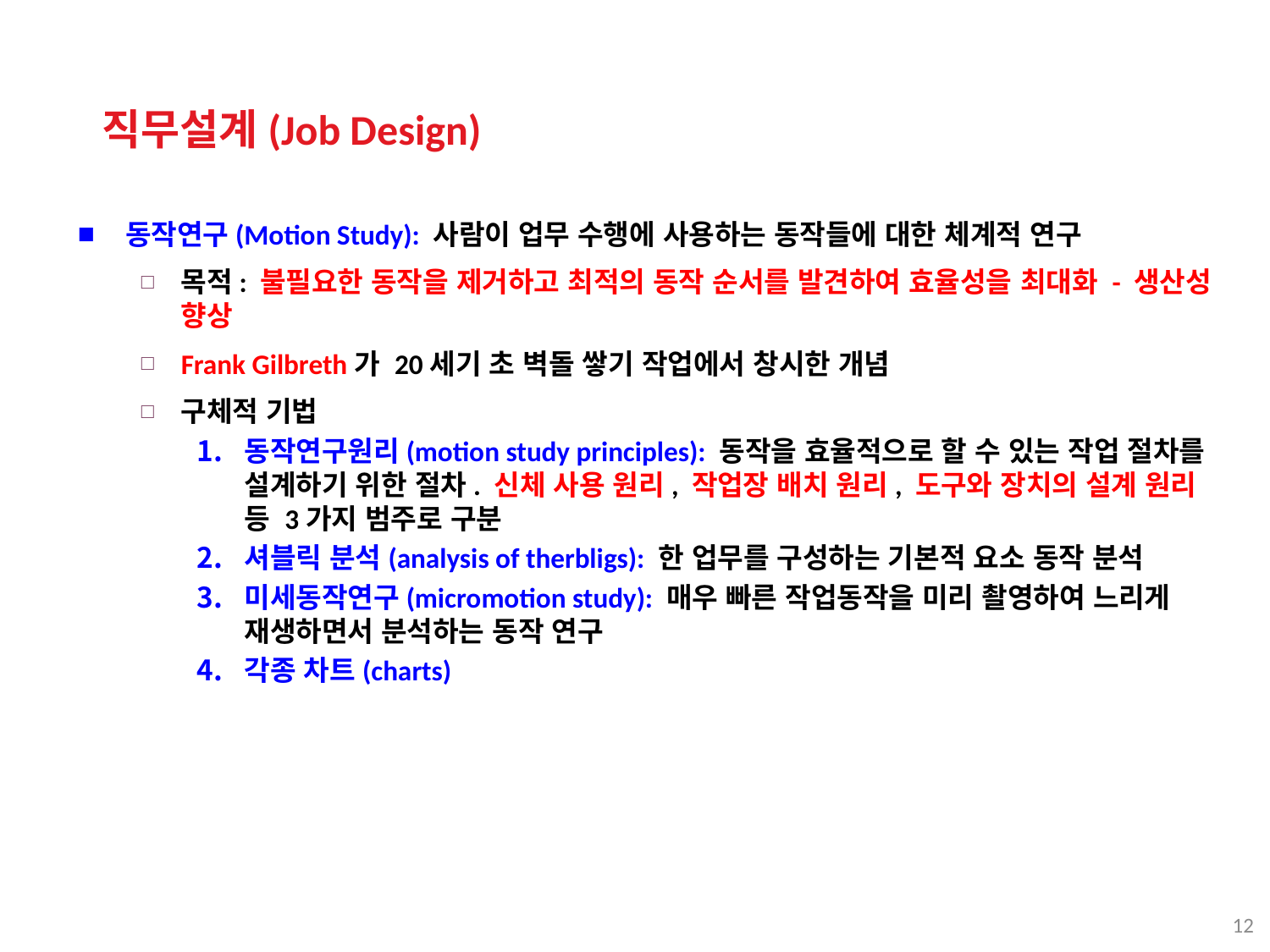

직무설계(Job Design)
동작연구(Motion Study): 사람이 업무 수행에 사용하는 동작들에 대한 체계적 연구
목적: 불필요한 동작을 제거하고 최적의 동작 순서를 발견하여 효율성을 최대화 - 생산성 향상
Frank Gilbreth가 20세기 초 벽돌 쌓기 작업에서 창시한 개념
구체적 기법
동작연구원리(motion study principles): 동작을 효율적으로 할 수 있는 작업 절차를 설계하기 위한 절차. 신체 사용 원리, 작업장 배치 원리, 도구와 장치의 설계 원리 등 3가지 범주로 구분
셔블릭 분석(analysis of therbligs): 한 업무를 구성하는 기본적 요소 동작 분석
미세동작연구(micromotion study): 매우 빠른 작업동작을 미리 촬영하여 느리게 재생하면서 분석하는 동작 연구
각종 차트(charts)
12